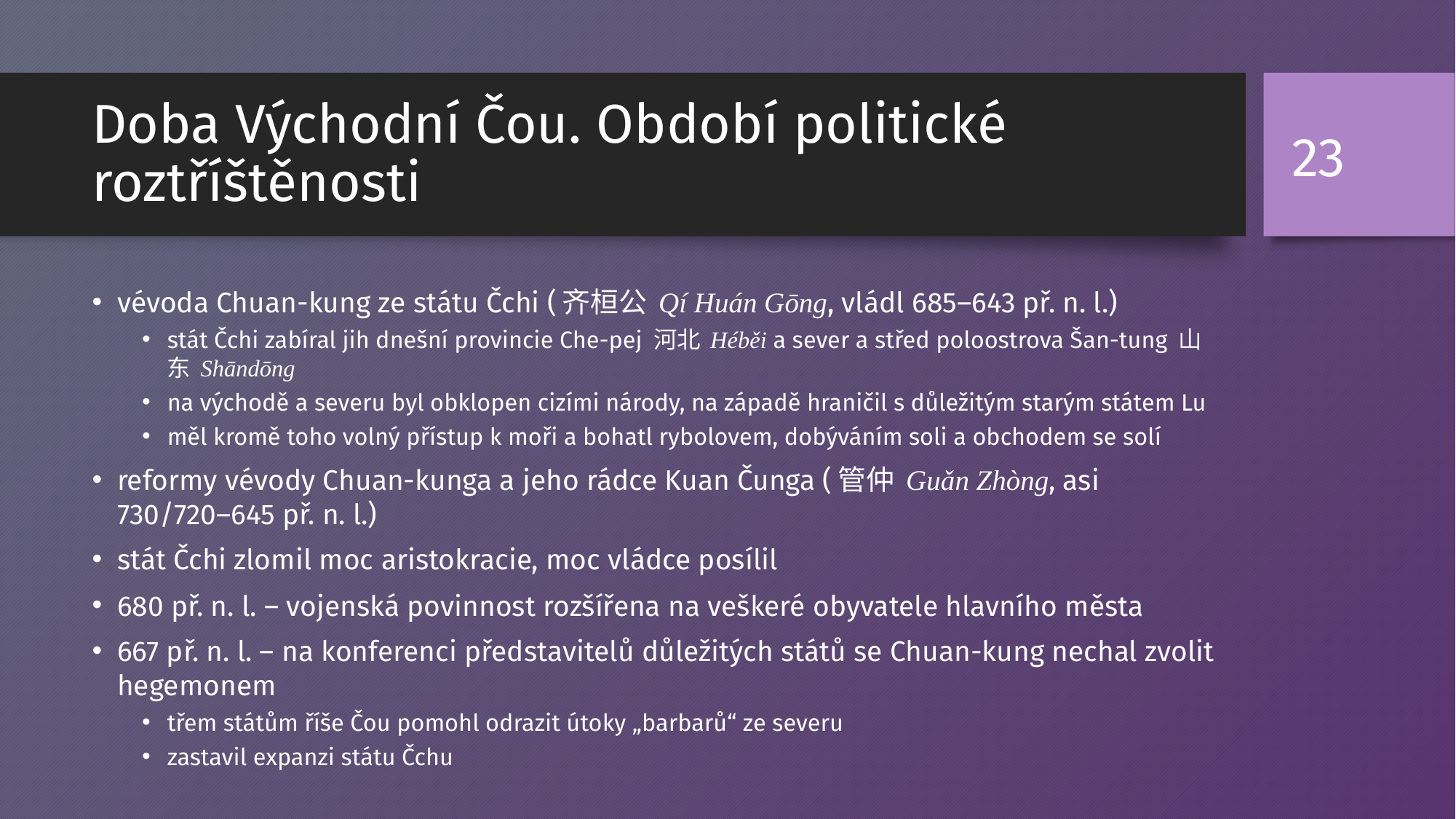

23
# Doba Východní Čou. Období politické roztříštěnosti
vévoda Chuan-kung ze státu Čchi (齐桓公 Qí Huán Gōng, vládl 685–643 př. n. l.)
stát Čchi zabíral jih dnešní provincie Che-pej 河北 Héběi a sever a střed poloostrova Šan-tung 山东 Shāndōng
na východě a severu byl obklopen cizími národy, na západě hraničil s důležitým starým státem Lu
měl kromě toho volný přístup k moři a bohatl rybolovem, dobýváním soli a obchodem se solí
reformy vévody Chuan-kunga a jeho rádce Kuan Čunga (管仲 Guǎn Zhòng, asi 730/720–645 př. n. l.)
stát Čchi zlomil moc aristokracie, moc vládce posílil
680 př. n. l. – vojenská povinnost rozšířena na veškeré obyvatele hlavního města
667 př. n. l. – na konferenci představitelů důležitých států se Chuan-kung nechal zvolit hegemonem
třem státům říše Čou pomohl odrazit útoky „barbarů“ ze severu
zastavil expanzi státu Čchu